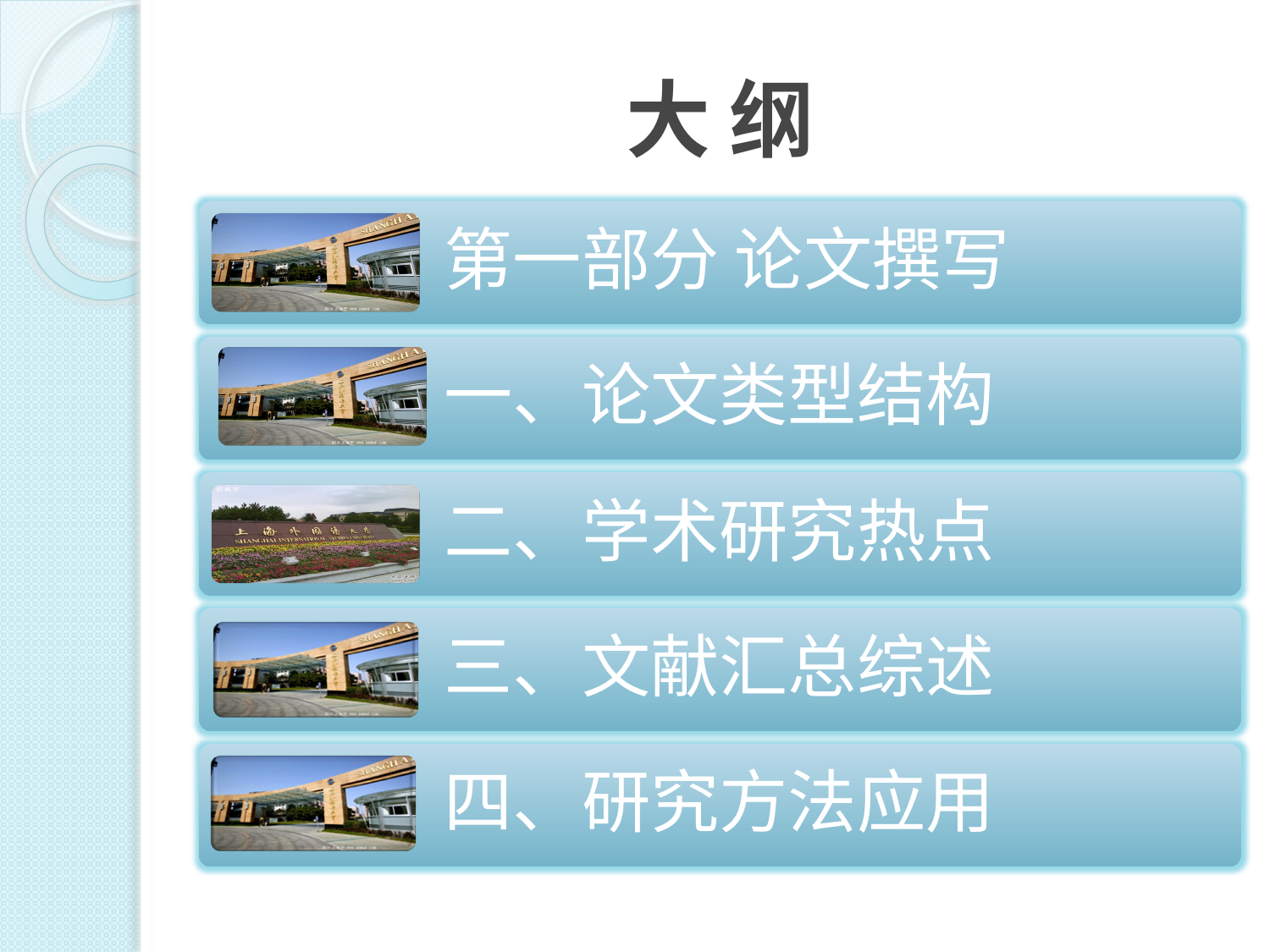

# 大 纲
第一部分 论文撰写
一、论文类型结构
二、学术研究热点
三、文献汇总综述
四、研究方法应用